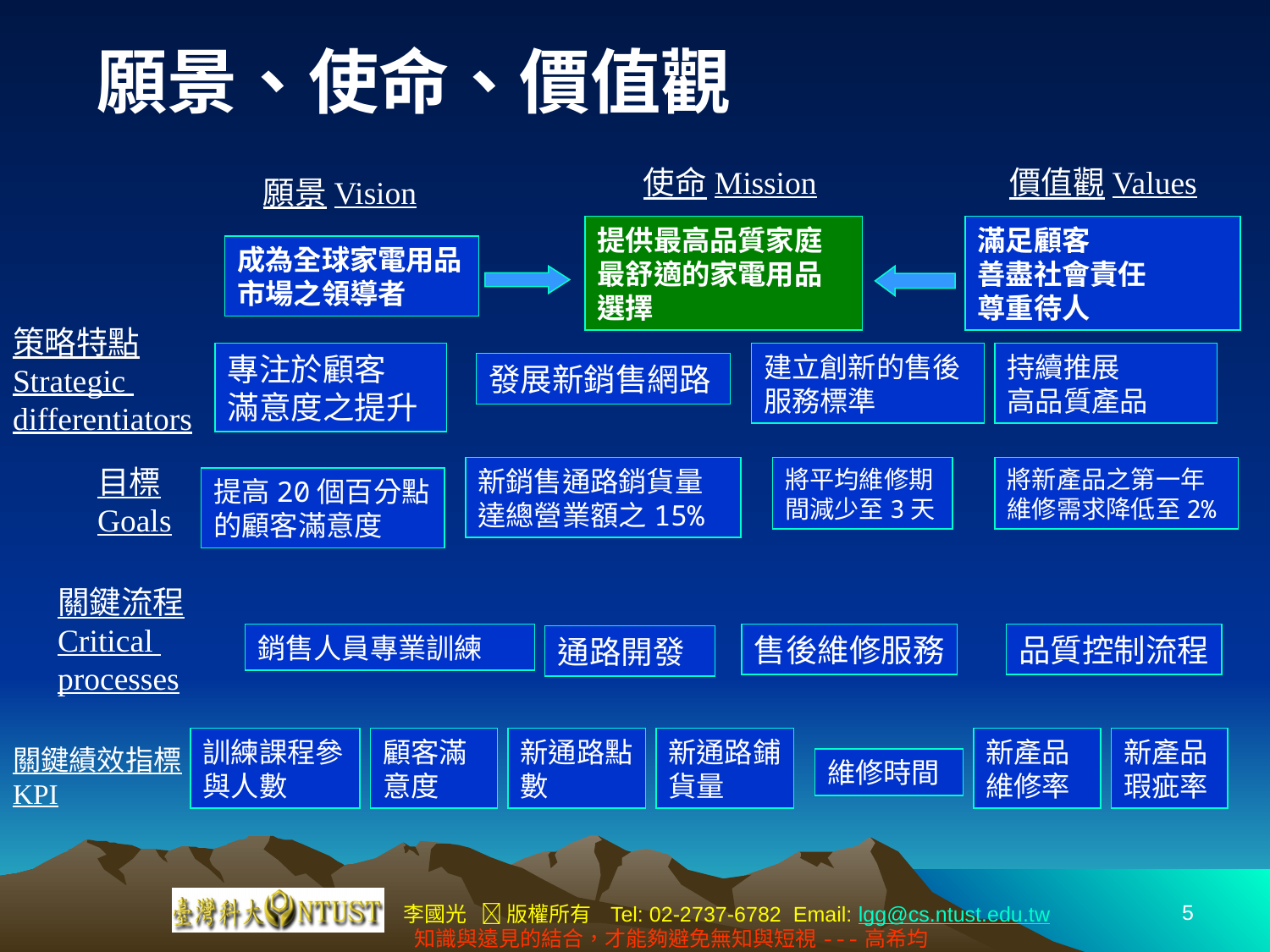

願景、使命、價值觀
使命Mission
價值觀Values
願景Vision
提供最高品質家庭最舒適的家電用品選擇
滿足顧客
善盡社會責任
尊重待人
成為全球家電用品市場之領導者

策略特點
Strategic
differentiators
專注於顧客
滿意度之提升
建立創新的售後服務標準
持續推展
高品質產品
發展新銷售網路
目標
Goals
新銷售通路銷貨量達總營業額之15%
將平均維修期間減少至3天
將新產品之第一年維修需求降低至2%
提高20個百分點的顧客滿意度
關鍵流程
Critical
processes
銷售人員專業訓練
售後維修服務
品質控制流程
通路開發
訓練課程參與人數
顧客滿意度
新通路點數
新通路鋪貨量
新產品維修率
新產品瑕疵率
關鍵績效指標
KPI
維修時間
5